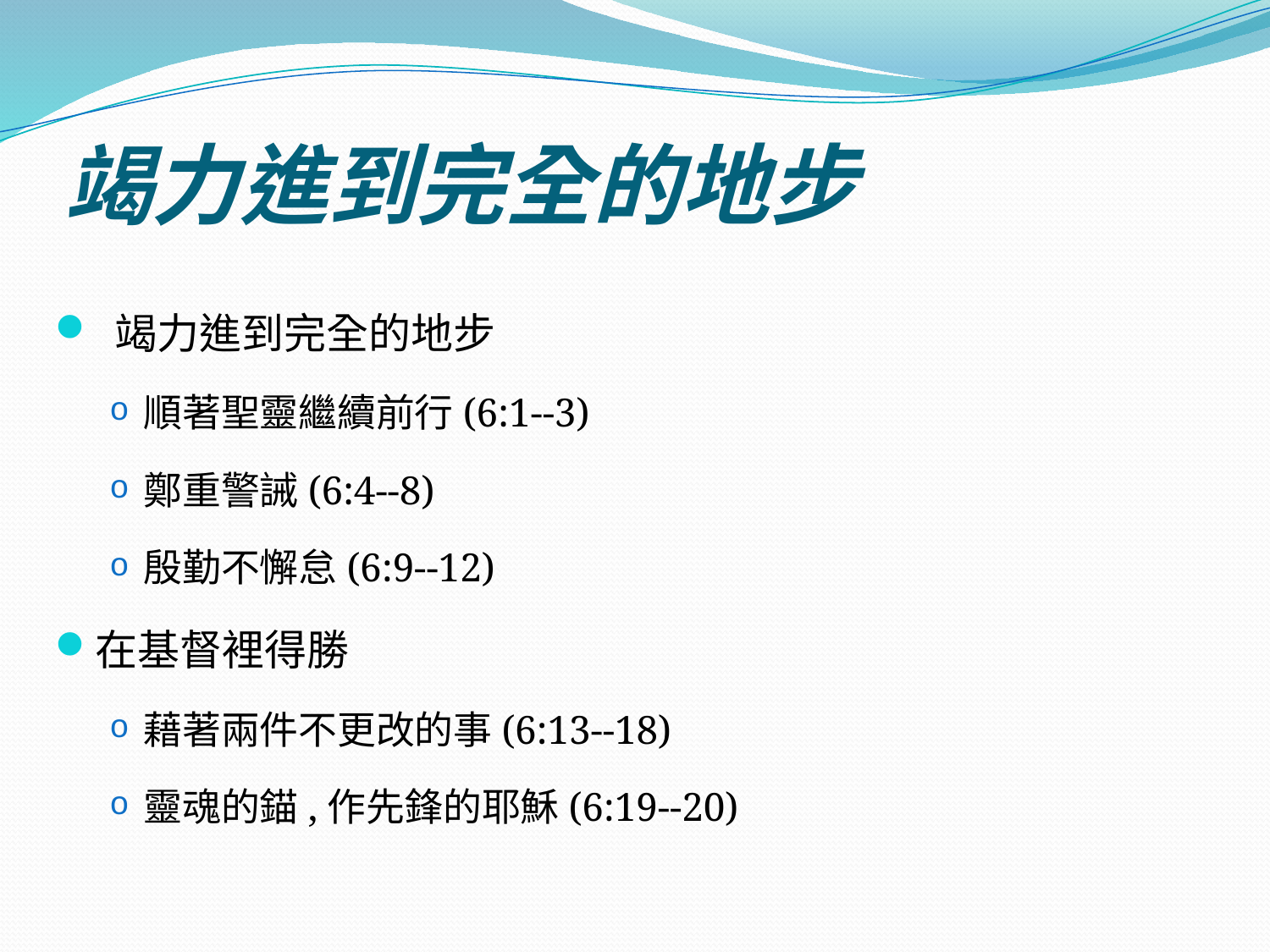

# 竭力進到完全的地步
 竭力進到完全的地步
順著聖靈繼續前行(6:1--3)
鄭重警誡(6:4--8)
殷勤不懈怠(6:9--12)
在基督裡得勝
藉著兩件不更改的事(6:13--18)
靈魂的錨,作先鋒的耶穌(6:19--20)